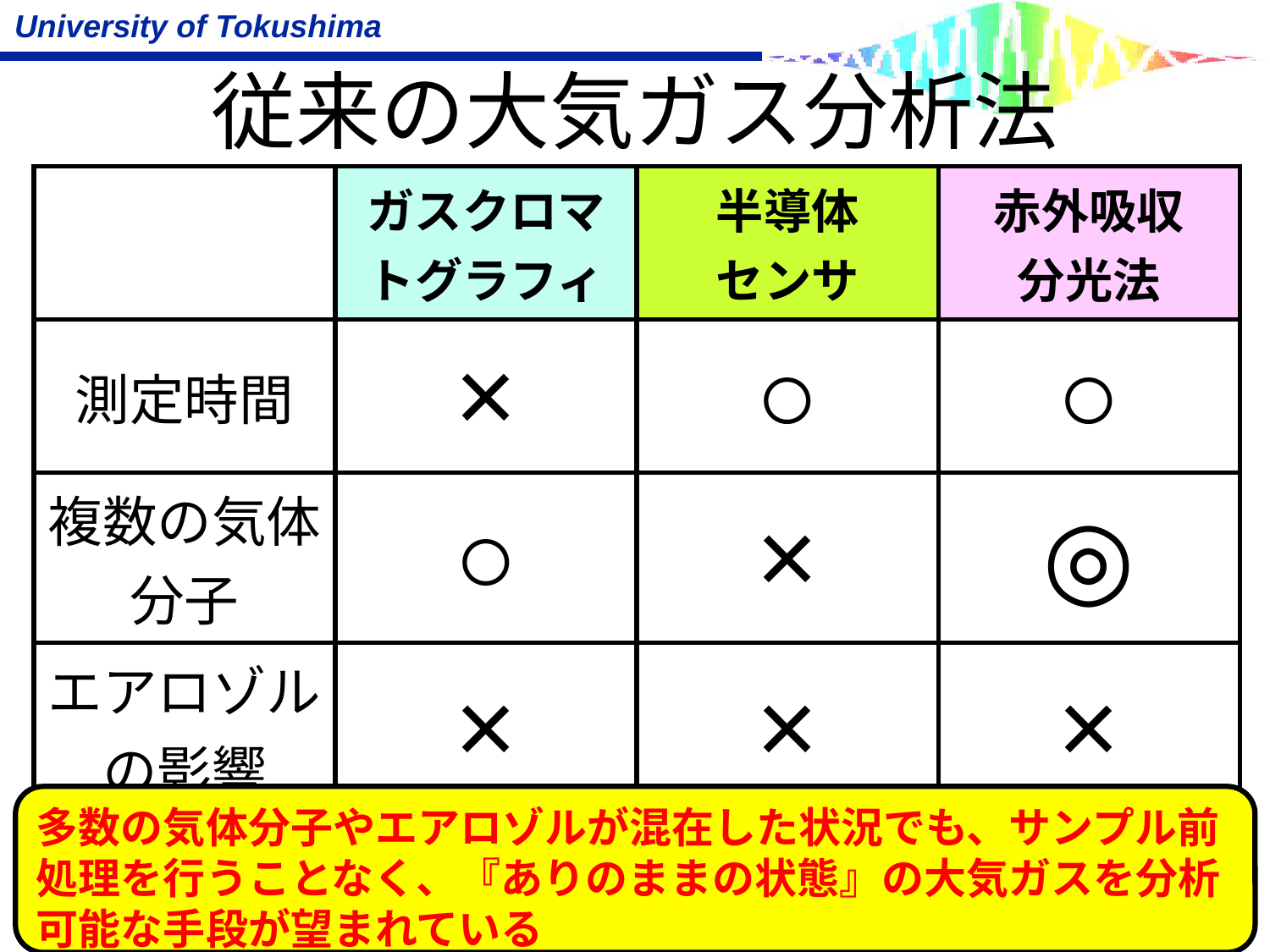

従来の大気ガス分析法
|  | ガスクロマトグラフィ | 半導体 センサ | 赤外吸収 分光法 |
| --- | --- | --- | --- |
| 測定時間 | × | ○ | ○ |
| 複数の気体分子 | ○ | × | ◎ |
| エアロゾルの影響 | × | × | × |
多数の気体分子やエアロゾルが混在した状況でも、サンプル前処理を行うことなく、『ありのままの状態』の大気ガスを分析可能な手段が望まれている